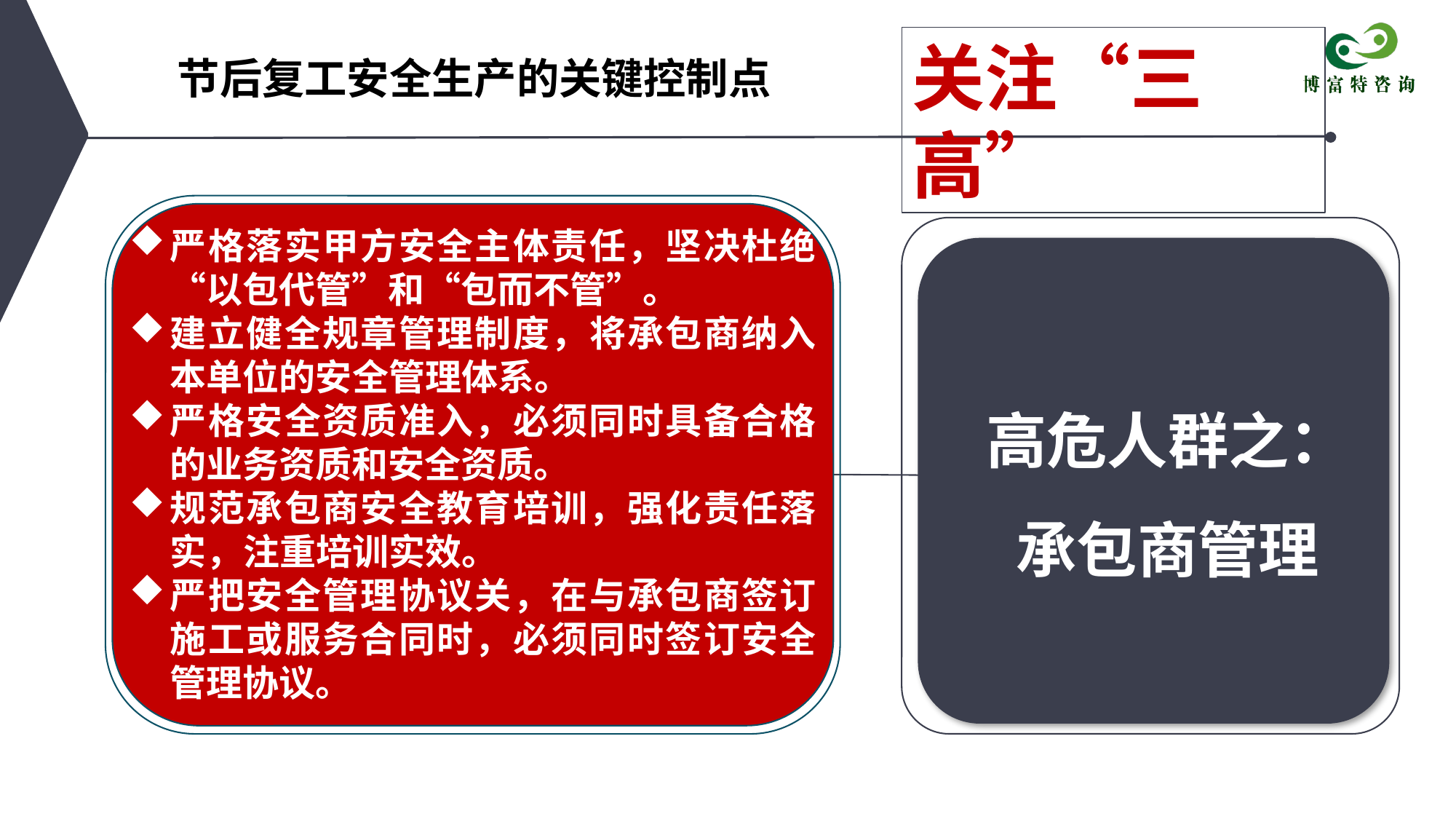

关注“三高”
节后复工安全生产的关键控制点

严格落实甲方安全主体责任，坚决杜绝“以包代管”和“包而不管”。
建立健全规章管理制度，将承包商纳入本单位的安全管理体系。
严格安全资质准入，必须同时具备合格的业务资质和安全资质。
规范承包商安全教育培训，强化责任落实，注重培训实效。
严把安全管理协议关，在与承包商签订施工或服务合同时，必须同时签订安全管理协议。

高危人群之：
承包商管理